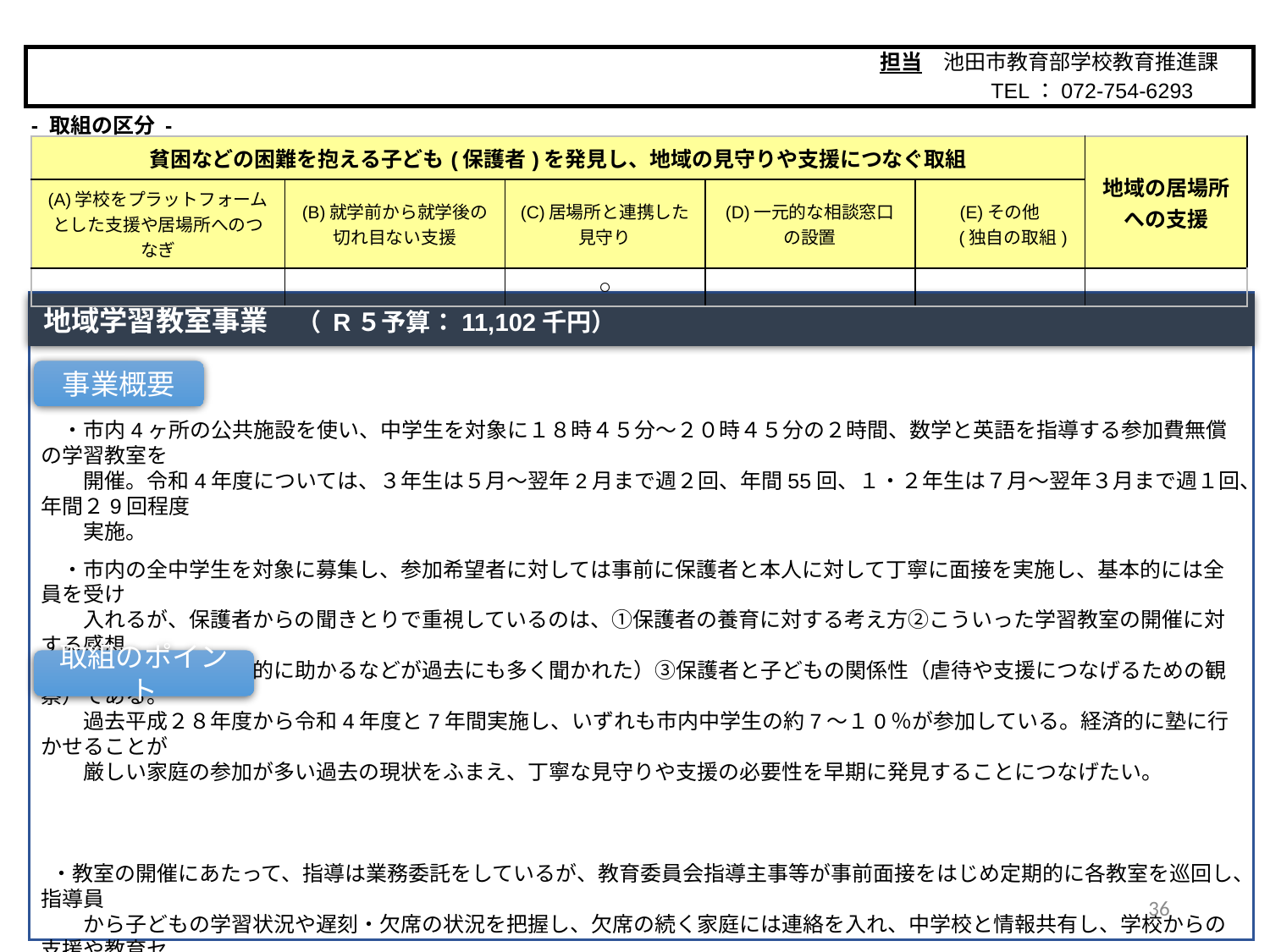

担当　池田市教育部学校教育推進課
　　　　　TEL：072-754-6293

池田市
- 取組の区分 -
| 貧困などの困難を抱える子ども(保護者)を発見し、地域の見守りや支援につなぐ取組 |  |  |  |  | 地域の居場所 への支援 |
| --- | --- | --- | --- | --- | --- |
| (A)学校をプラットフォームとした支援や居場所へのつなぎ | (B)就学前から就学後の 切れ目ない支援 | (C)居場所と連携した 見守り | (D)一元的な相談窓口 の設置 | (E)その他 　 (独自の取組) |  |
|  |  | ○ |  |  |  |

　・市内4ヶ所の公共施設を使い、中学生を対象に１８時４５分～２０時４５分の２時間、数学と英語を指導する参加費無償の学習教室を
　　開催。令和4年度については、３年生は５月～翌年2月まで週２回、年間55回、１・２年生は７月～翌年３月まで週１回、年間２9回程度
　　実施。

　・市内の全中学生を対象に募集し、参加希望者に対しては事前に保護者と本人に対して丁寧に面接を実施し、基本的には全員を受け
　　入れるが、保護者からの聞きとりで重視しているのは、①保護者の養育に対する考え方②こういった学習教室の開催に対する感想
　　（母子家庭で経済的に助かるなどが過去にも多く聞かれた）③保護者と子どもの関係性（虐待や支援につなげるための観察）である。
　　過去平成２８年度から令和4年度と7年間実施し、いずれも市内中学生の約7～１0％が参加している。経済的に塾に行かせることが
　　厳しい家庭の参加が多い過去の現状をふまえ、丁寧な見守りや支援の必要性を早期に発見することにつなげたい。

 ・教室の開催にあたって、指導は業務委託をしているが、教育委員会指導主事等が事前面接をはじめ定期的に各教室を巡回し、指導員
　　から子どもの学習状況や遅刻・欠席の状況を把握し、欠席の続く家庭には連絡を入れ、中学校と情報共有し、学校からの支援や教育セ
　　ンターからの支援につなげていく。また、必要に応じて、市の福祉部局とも連携し、多くの目で見守りをしていく。

　・参加費が無償であることで、特に経済的に厳しい家庭の子どもの参加が見込まれる。子どもの学習の様子や参加状況から家庭の様子
　　を把握し、必要な支援へとつなげていく。また、小学生、中学生対象それぞれを対象とした教室を開催することで、小学生から中学生への
　　連続かつ長期的な見守りをおこなっていく。

地域学習教室事業　（ R５予算：11,102千円）
事業概要
取組のポイント
36